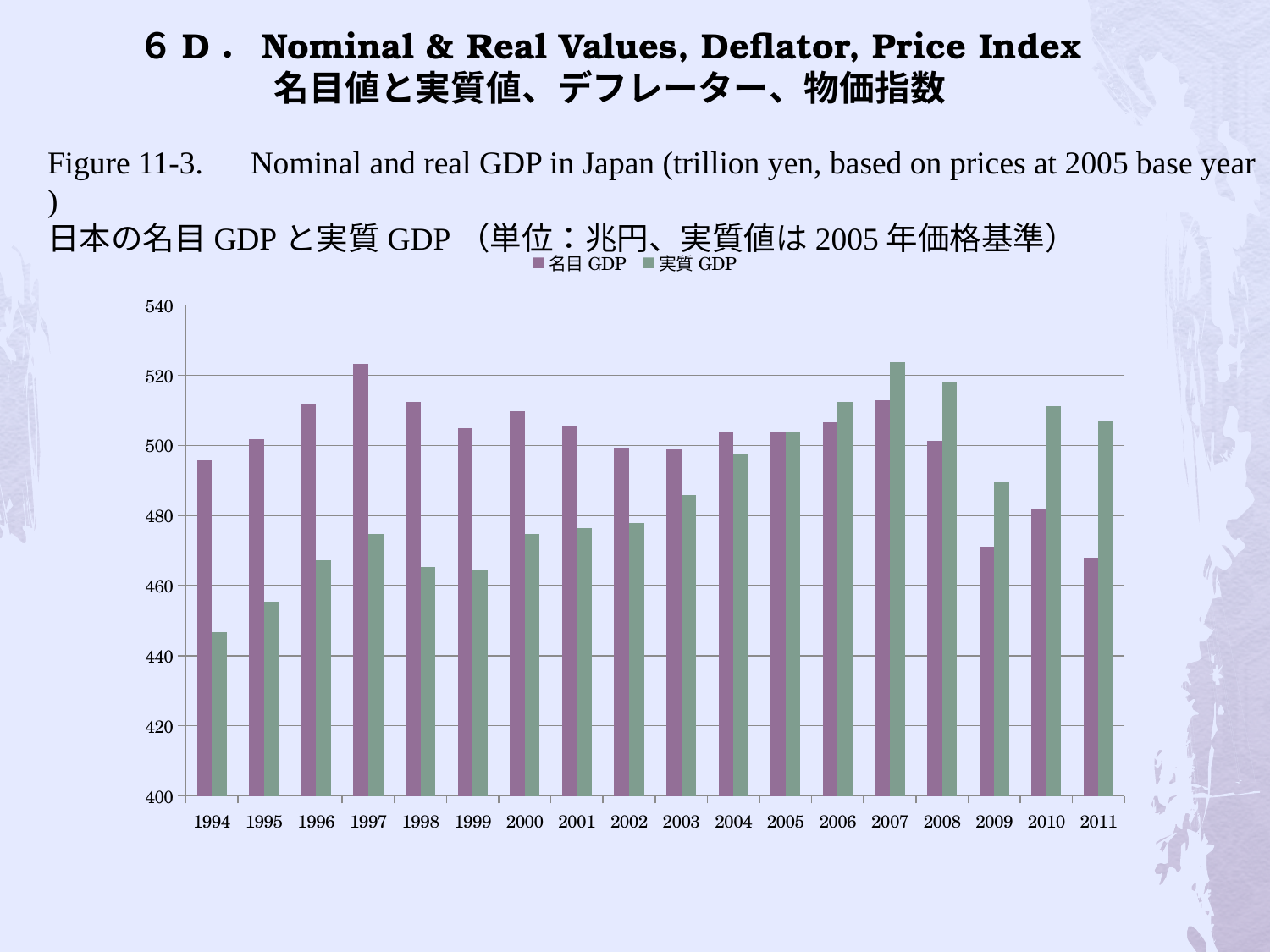

# ６D．Nominal & Real Values, Deflator, Price Index 名目値と実質値、デフレーター、物価指数

Figure 11-3.　Nominal and real GDP in Japan (trillion yen, based on prices at 2005 base year )
日本の名目GDPと実質GDP（単位：兆円、実質値は2005年価格基準）

### Chart

| Category | 名目GDP  | 実質GDP |
|---|---|---|
| 1994 | 495.7434 | 446.7799 |
| 1995 | 501.70689999999894 | 455.4579 |
| 1996 | 511.9348 | 467.3456 |
| 1997 | 523.1983000000035 | 474.8027 |
| 1998 | 512.4385999999994 | 465.2916999999986 |
| 1999 | 504.9032 | 464.3642000000003 |
| 2000 | 509.86 | 474.8472 |
| 2001 | 505.5432 | 476.5350999999987 |
| 2002 | 499.147 | 477.91490000000005 |
| 2003 | 498.85480000000257 | 485.9682999999987 |
| 2004 | 503.72529999999864 | 497.4407 |
| 2005 | 503.90299999999894 | 503.9209999999986 |
| 2006 | 506.687 | 512.451899999998 |
| 2007 | 512.9752 | 523.6858000000005 |
| 2008 | 501.2092999999999 | 518.2309 |
| 2009 | 471.13870000000003 | 489.588499999999 |
| 2010 | 481.7732999999989 | 511.3015999999989 |
| 2011 | 468.0738 | 506.833299999999 |